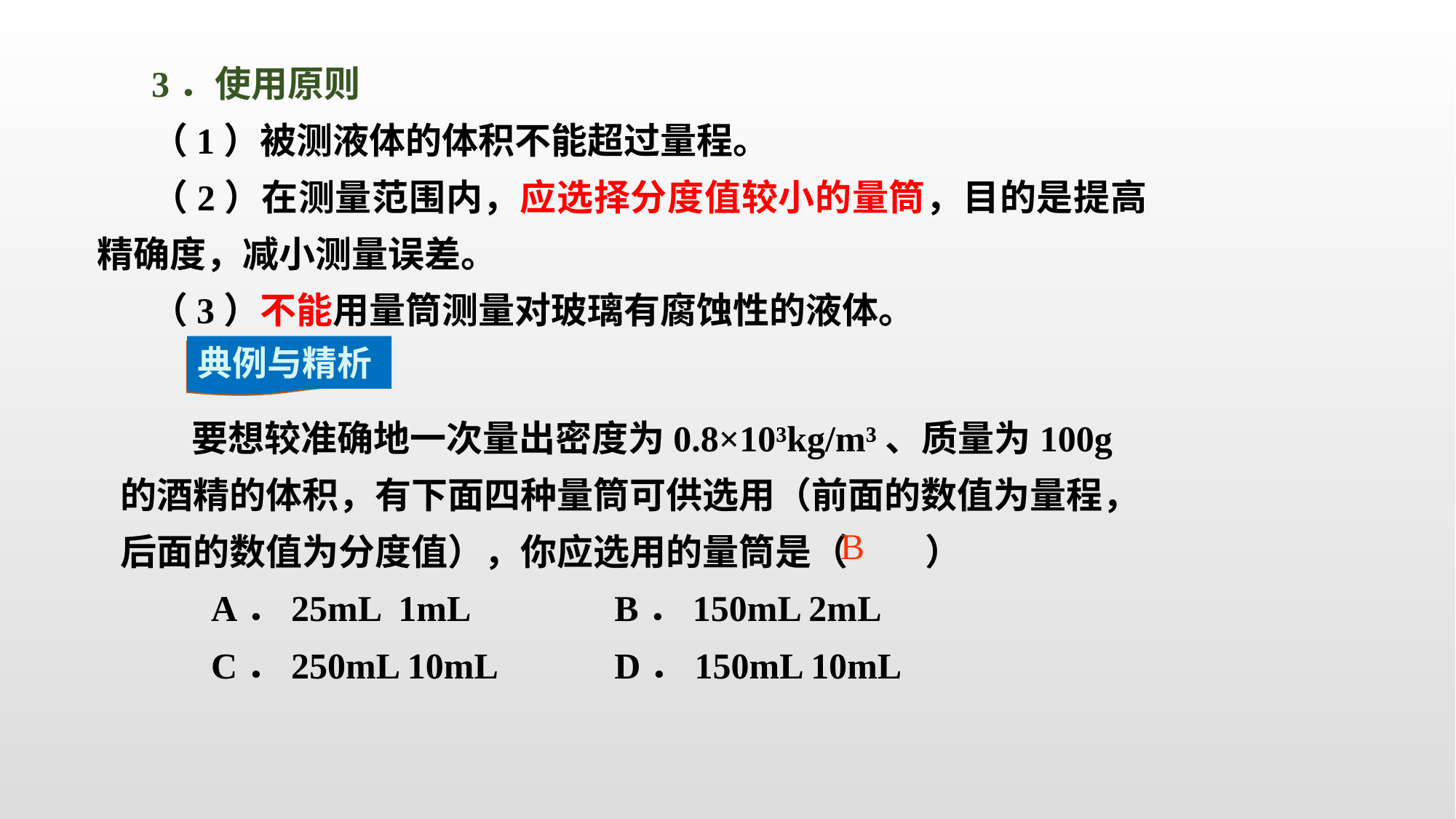

3．使用原则
（1）被测液体的体积不能超过量程。
（2）在测量范围内，应选择分度值较小的量筒，目的是提高精确度，减小测量误差。
（3）不能用量筒测量对玻璃有腐蚀性的液体。
典例与精析

 要想较准确地一次量出密度为0.8×10³kg/m³、质量为100g的酒精的体积，有下面四种量筒可供选用（前面的数值为量程，后面的数值为分度值），你应选用的量筒是（    　 ）
    A．25mL  1mL                B．150mL 2mL
    C．250mL 10mL             D．150mL 10mL
B